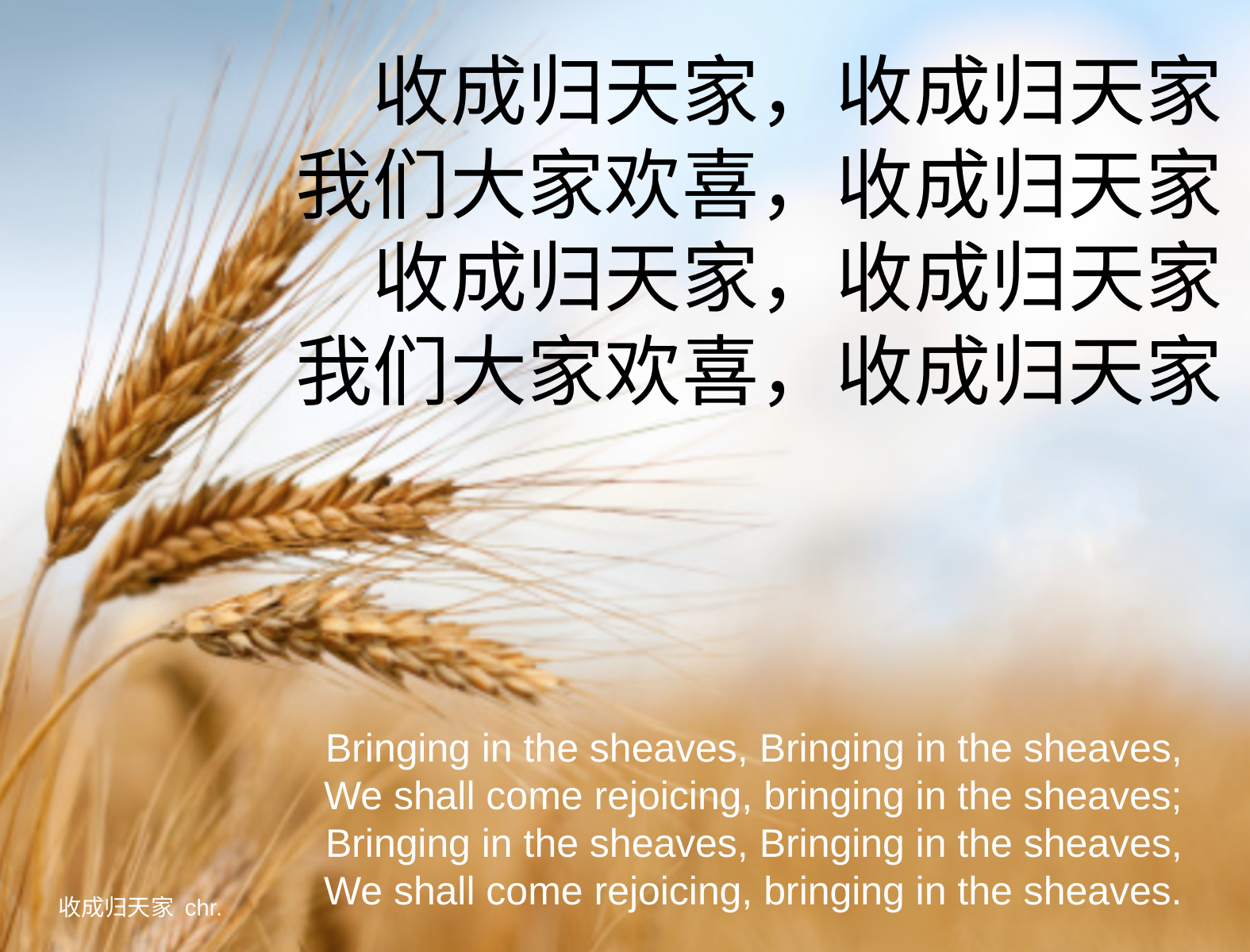

收成归天家，收成归天家
我们大家欢喜，收成归天家
收成归天家，收成归天家
我们大家欢喜，收成归天家
Bringing in the sheaves, Bringing in the sheaves,
We shall come rejoicing, bringing in the sheaves;
Bringing in the sheaves, Bringing in the sheaves,
We shall come rejoicing, bringing in the sheaves.
收成归天家 chr.